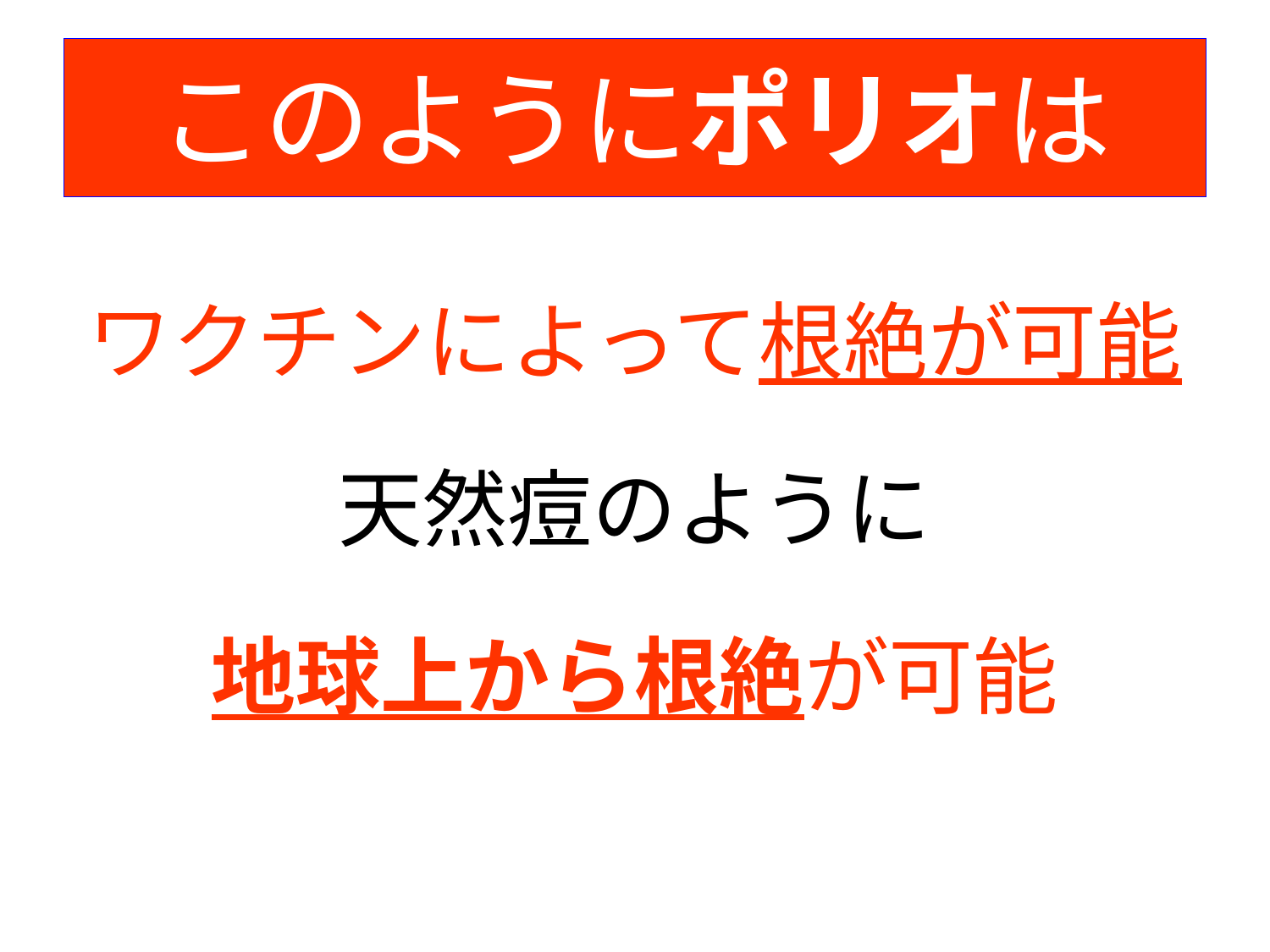

# このようにポリオは

ワクチンによって根絶が可能

天然痘のように

地球上から根絶が可能